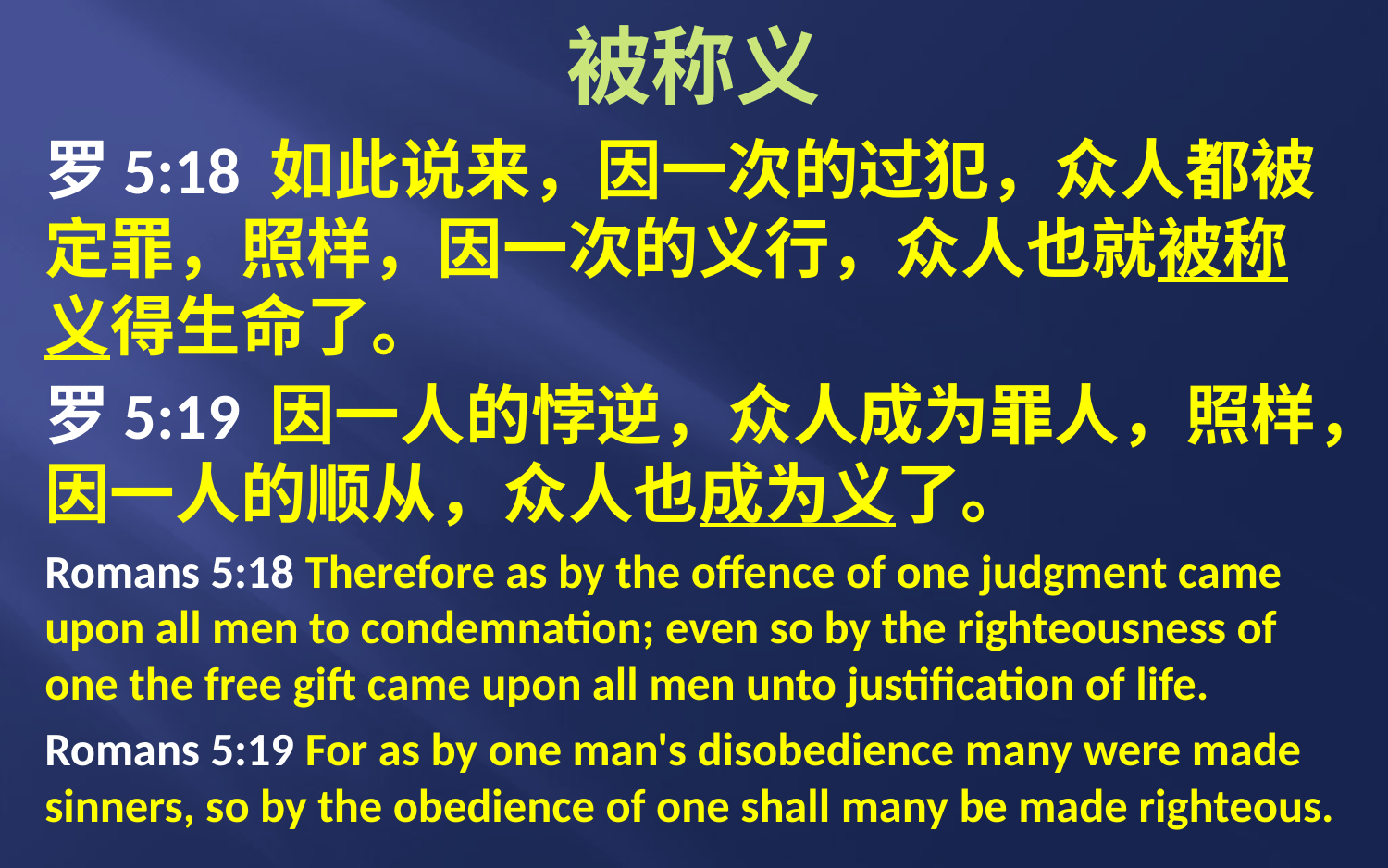

# 被称义
罗5:18 如此说来，因一次的过犯，众人都被定罪，照样，因一次的义行，众人也就被称义得生命了。
罗5:19 因一人的悖逆，众人成为罪人，照样，因一人的顺从，众人也成为义了。
Romans 5:18 Therefore as by the offence of one judgment came upon all men to condemnation; even so by the righteousness of one the free gift came upon all men unto justification of life.
Romans 5:19 For as by one man's disobedience many were made sinners, so by the obedience of one shall many be made righteous.